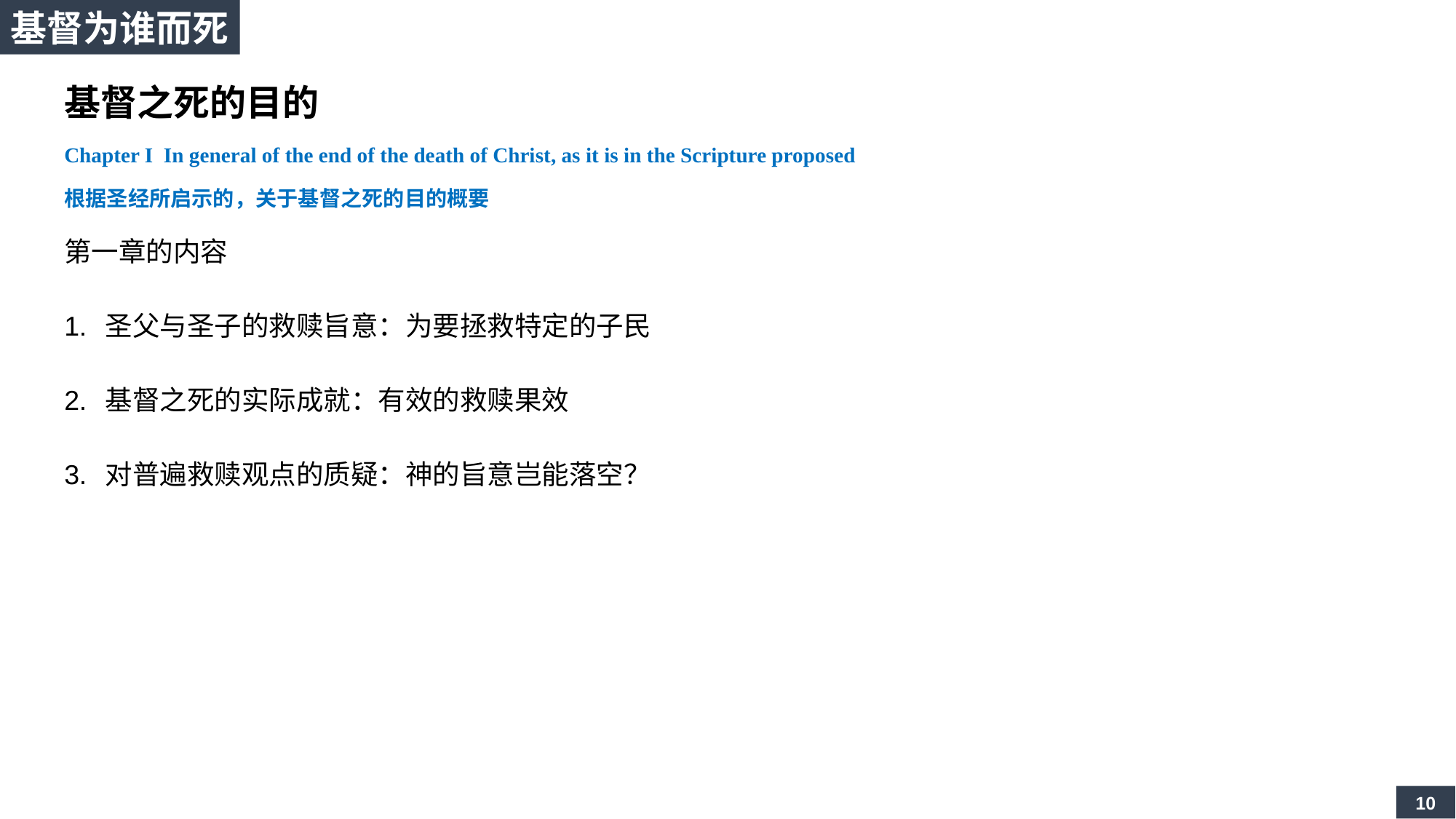

基督为谁而死
基督之死的目的
Chapter I  In general of the end of the death of Christ, as it is in the Scripture proposed
根据圣经所启示的，关于基督之死的目的概要
第一章的内容
圣父与圣子的救赎旨意：为要拯救特定的子民
基督之死的实际成就：有效的救赎果效
对普遍救赎观点的质疑：神的旨意岂能落空？
10